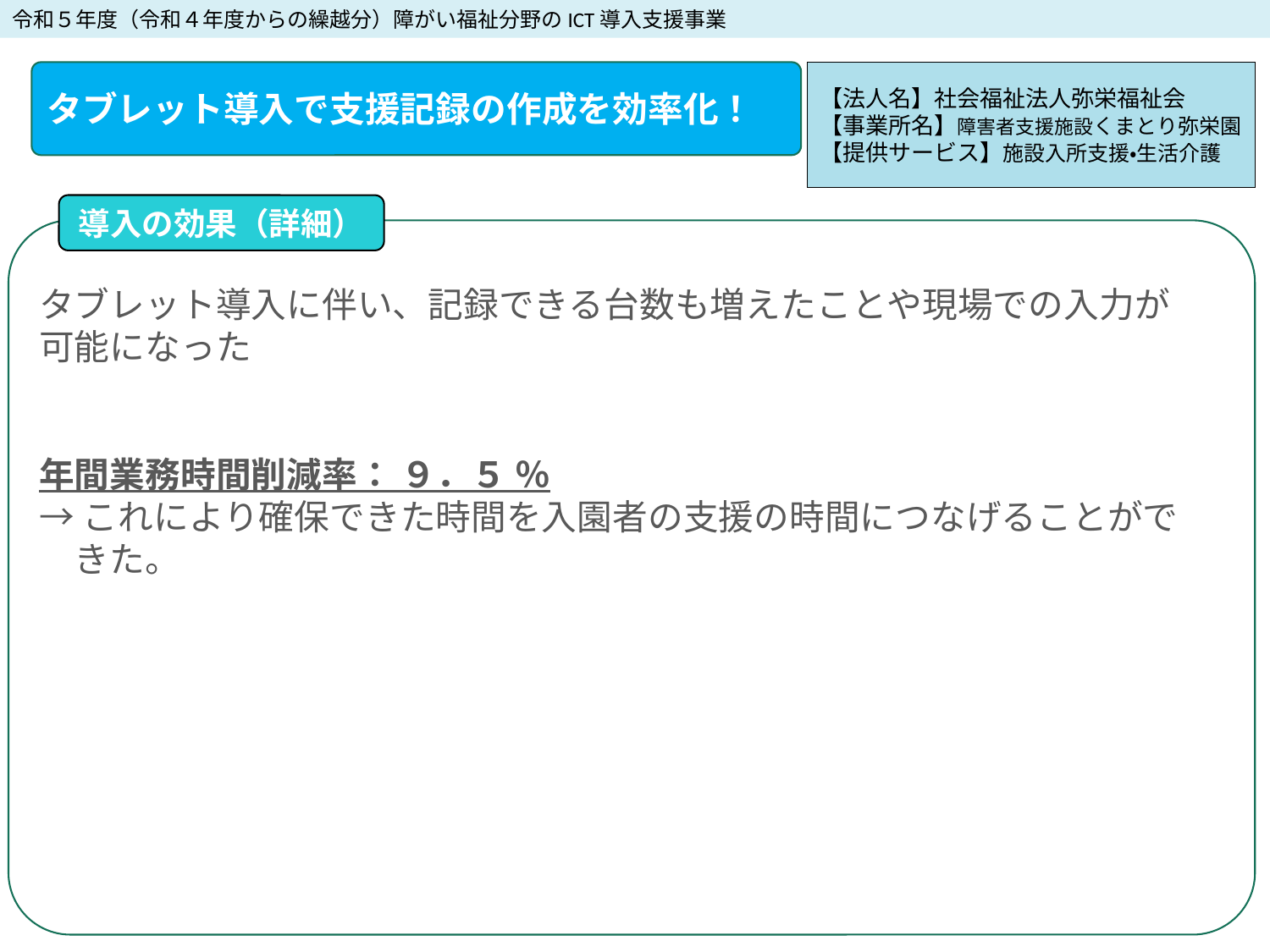

令和５年度（令和４年度からの繰越分）障がい福祉分野のICT導入支援事業
タブレット導入で支援記録の作成を効率化！
【法人名】社会福祉法人弥栄福祉会
【事業所名】障害者支援施設くまとり弥栄園
【提供サービス】施設入所支援・生活介護
導入の効果（詳細）

タブレット導入に伴い、記録できる台数も増えたことや現場での入力が
可能になった

年間業務時間削減率： ９．５ ％
→これにより確保できた時間を入園者の支援の時間につなげることがで
　きた。